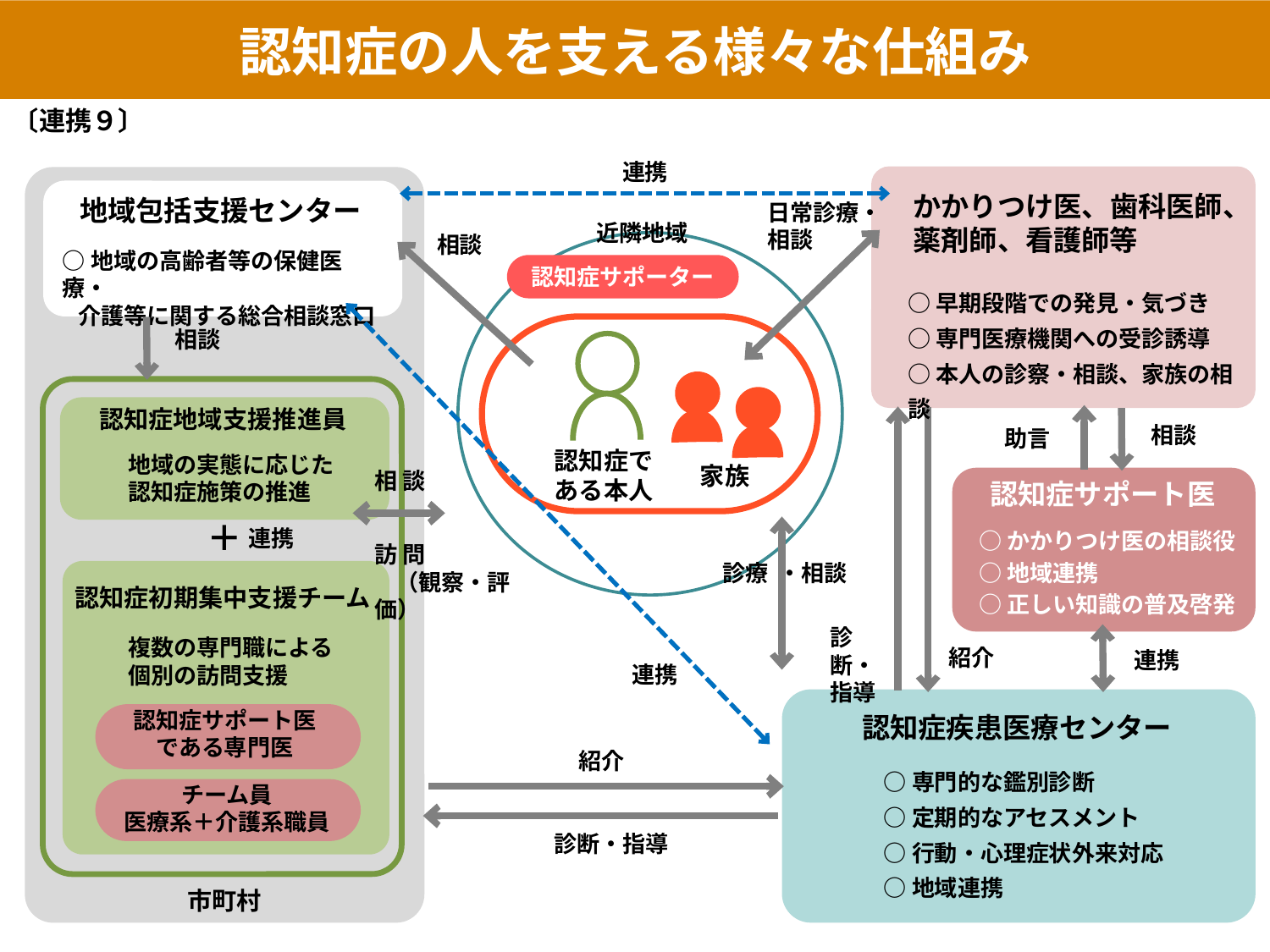

認知症の人を支える様々な仕組み
〔連携９〕
連携

かかりつけ医、歯科医師、
薬剤師、看護師等
地域包括支援センター
日常診療・
相談
近隣地域
相談

○地域の高齢者等の保健医療・
  介護等に関する総合相談窓口
認知症サポーター
○早期段階での発見・気づき
○専門医療機関への受診誘導
○本人の診察・相談、家族の相談

相談

認知症地域支援推進員
相談
助言
認知症で
ある本人
地域の実態に応じた認知症施策の推進
家族
相 談

認知症サポート医
＋
○かかりつけ医の相談役
○地域連携
○正しい知識の普及啓発
連携
訪 問
   （観察・評価）
診療  ・相談

認知症初期集中支援チーム
診断・指導
複数の専門職による個別の訪問支援
紹介
連携
連携

認知症サポート医
である専門医

認知症疾患医療センター
紹介
○専門的な鑑別診断
○定期的なアセスメント
○行動・心理症状外来対応
○地域連携
チーム員
医療系＋介護系職員

診断・指導
市町村